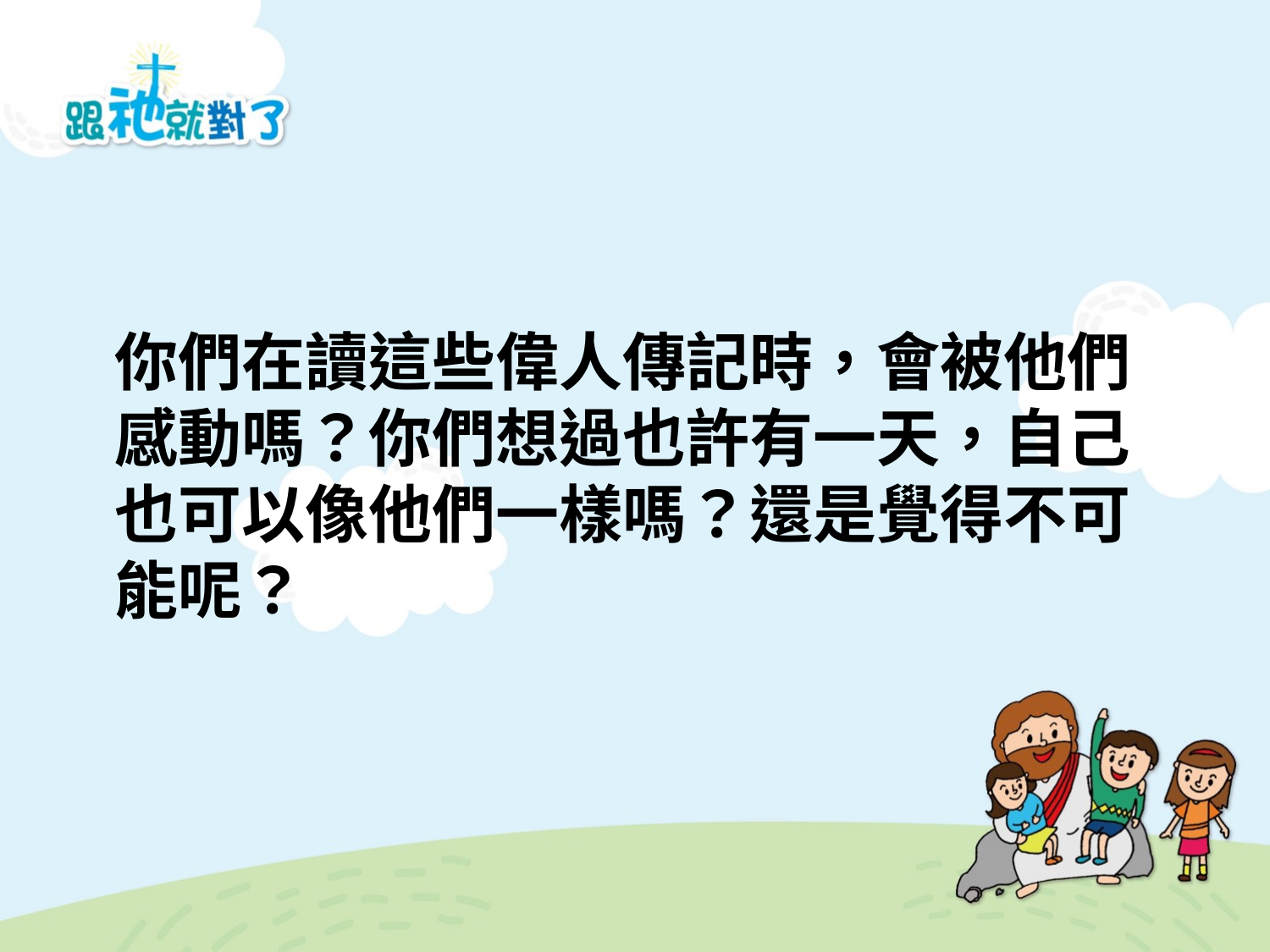

你們在讀這些偉人傳記時，會被他們感動嗎？你們想過也許有一天，自己也可以像他們一樣嗎？還是覺得不可能呢？